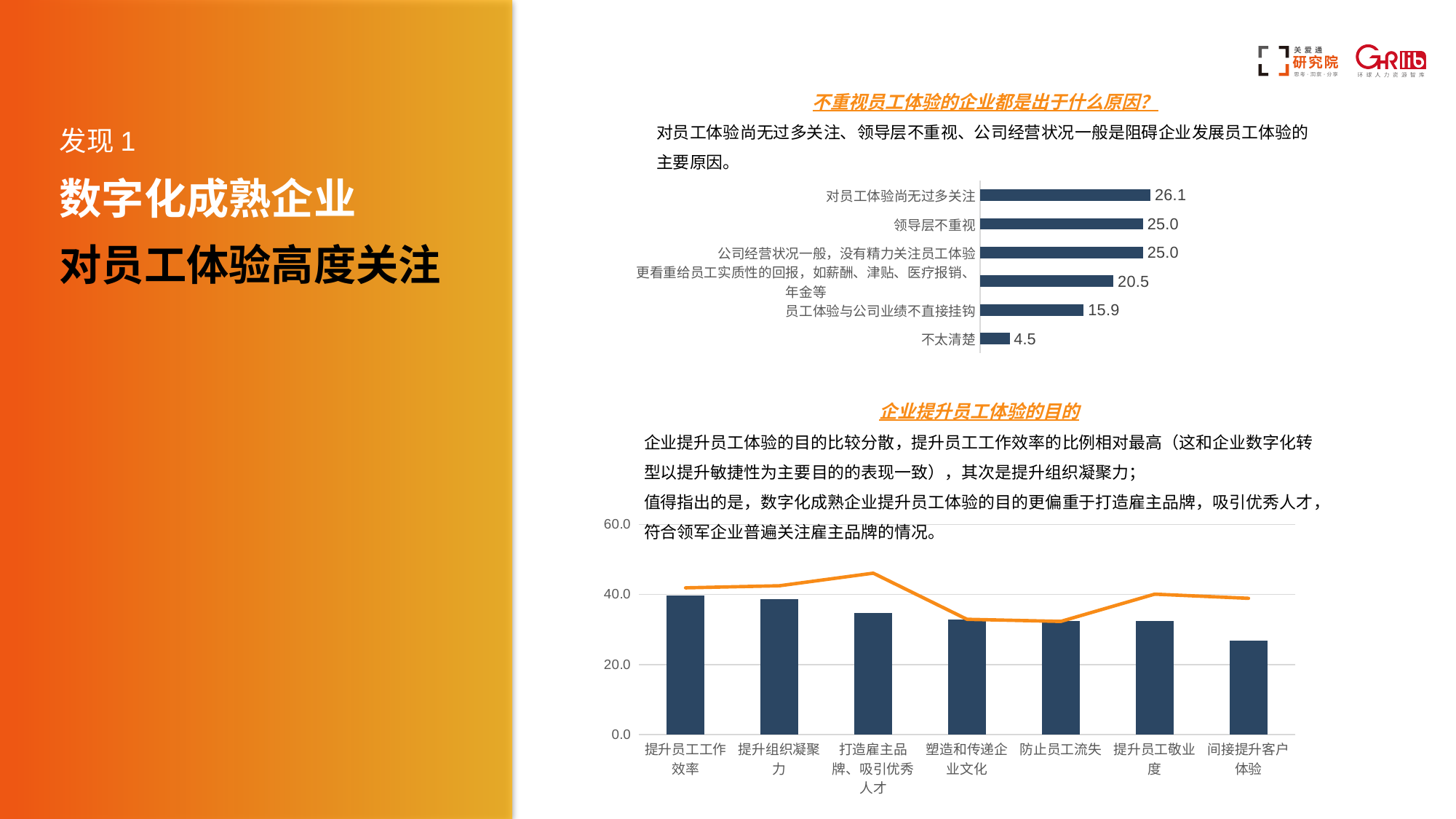

不重视员工体验的企业都是出于什么原因？
对员工体验尚无过多关注、领导层不重视、公司经营状况一般是阻碍企业发展员工体验的主要原因。
发现1
数字化成熟企业
对员工体验高度关注

### Chart

| Category | 平均水平 |
|---|---|
| 对员工体验尚无过多关注 | 26.1363636363636 |
| 领导层不重视 | 25.0 |
| 公司经营状况一般，没有精力关注员工体验 | 25.0 |
| 更看重给员工实质性的回报，如薪酬、津贴、医疗报销、年金等 | 20.4545454545455 |
| 员工体验与公司业绩不直接挂钩 | 15.9090909090909 |
| 不太清楚 | 4.54545454545455 |
企业提升员工体验的目的
企业提升员工体验的目的比较分散，提升员工工作效率的比例相对最高（这和企业数字化转型以提升敏捷性为主要目的的表现一致），其次是提升组织凝聚力；
值得指出的是，数字化成熟企业提升员工体验的目的更偏重于打造雇主品牌，吸引优秀人才，符合领军企业普遍关注雇主品牌的情况。

### Chart:

| Category | 平均水平 | 成熟企业 |
|---|---|---|
| 提升员工工作效率 | 39.7923875432526 | 41.9161676646707 |
| 提升组织凝聚力 | 38.638985005767 | 42.5149700598802 |
| 打造雇主品牌、吸引优秀人才 | 34.717416378316 | 46.1077844311377 |
| 塑造和传递企业文化 | 32.8719723183391 | 32.9341317365269 |
| 防止员工流失 | 32.5259515570934 | 32.3353293413174 |
| 提升员工敬业度 | 32.4106113033449 | 40.1197604790419 |
| 间接提升客户体验 | 26.8742791234141 | 38.9221556886228 |
29